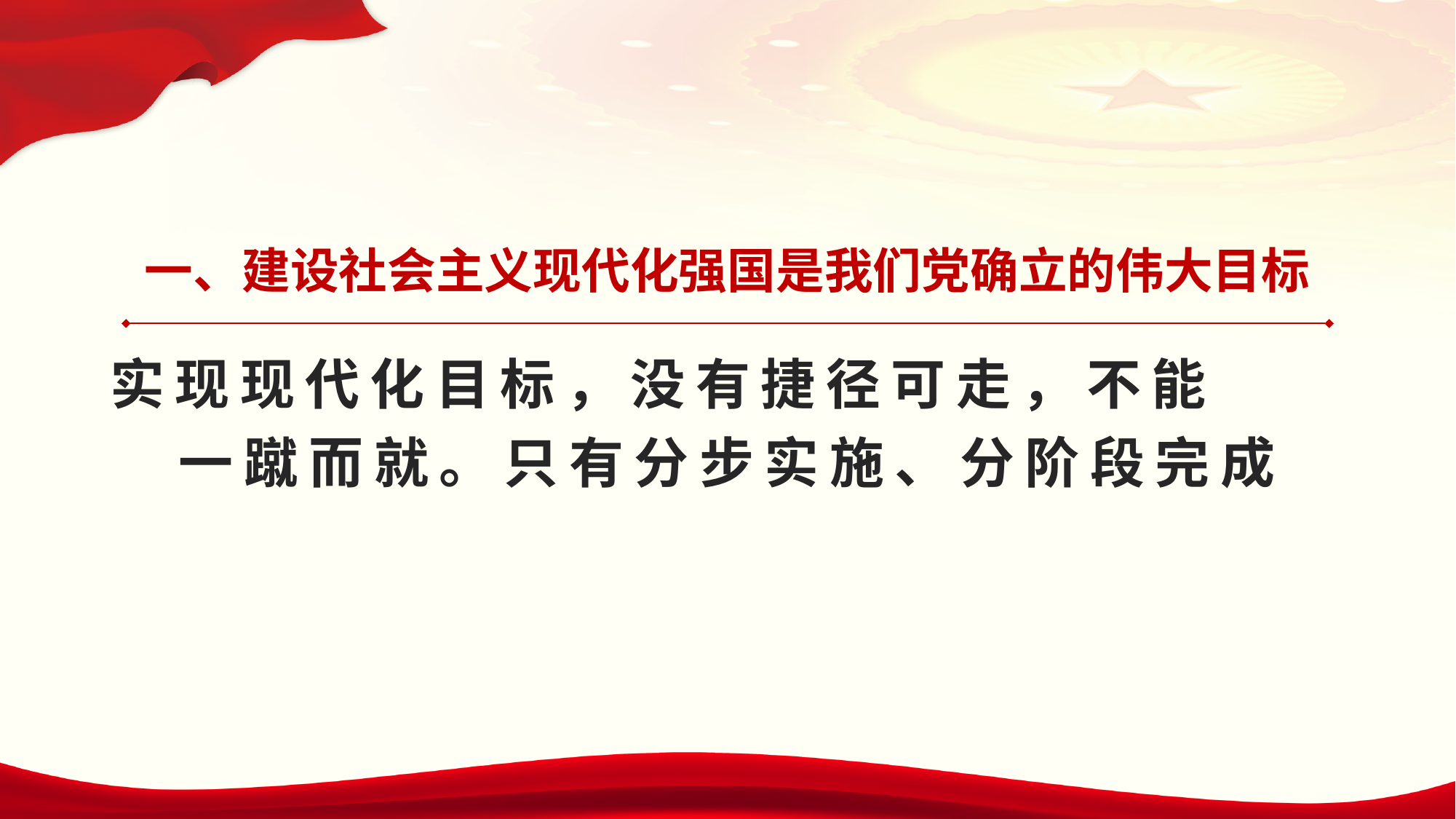

一、建设社会主义现代化强国是我们党确立的伟大目标
实现现代化目标，没有捷径可走，不能
一蹴而就。只有分步实施、分阶段完成